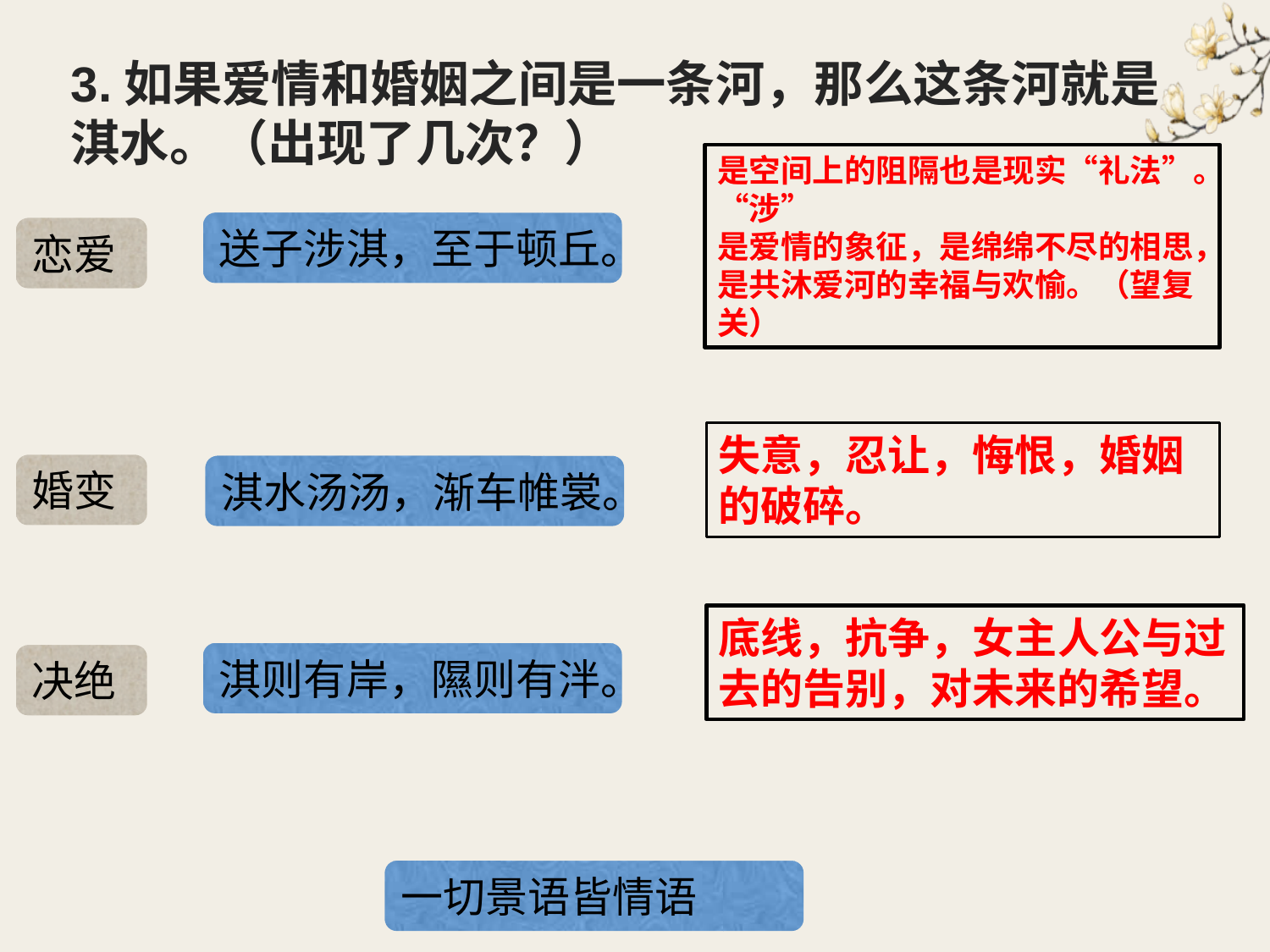

3.如果爱情和婚姻之间是一条河，那么这条河就是淇水。（出现了几次？）
是空间上的阻隔也是现实“礼法”。“涉”
是爱情的象征，是绵绵不尽的相思，是共沐爱河的幸福与欢愉。（望复关）
送子涉淇，至于顿丘。
恋爱
失意，忍让，悔恨，婚姻的破碎。
婚变
淇水汤汤，渐车帷裳。
底线，抗争，女主人公与过去的告别，对未来的希望。
淇则有岸，隰则有泮。
决绝
一切景语皆情语